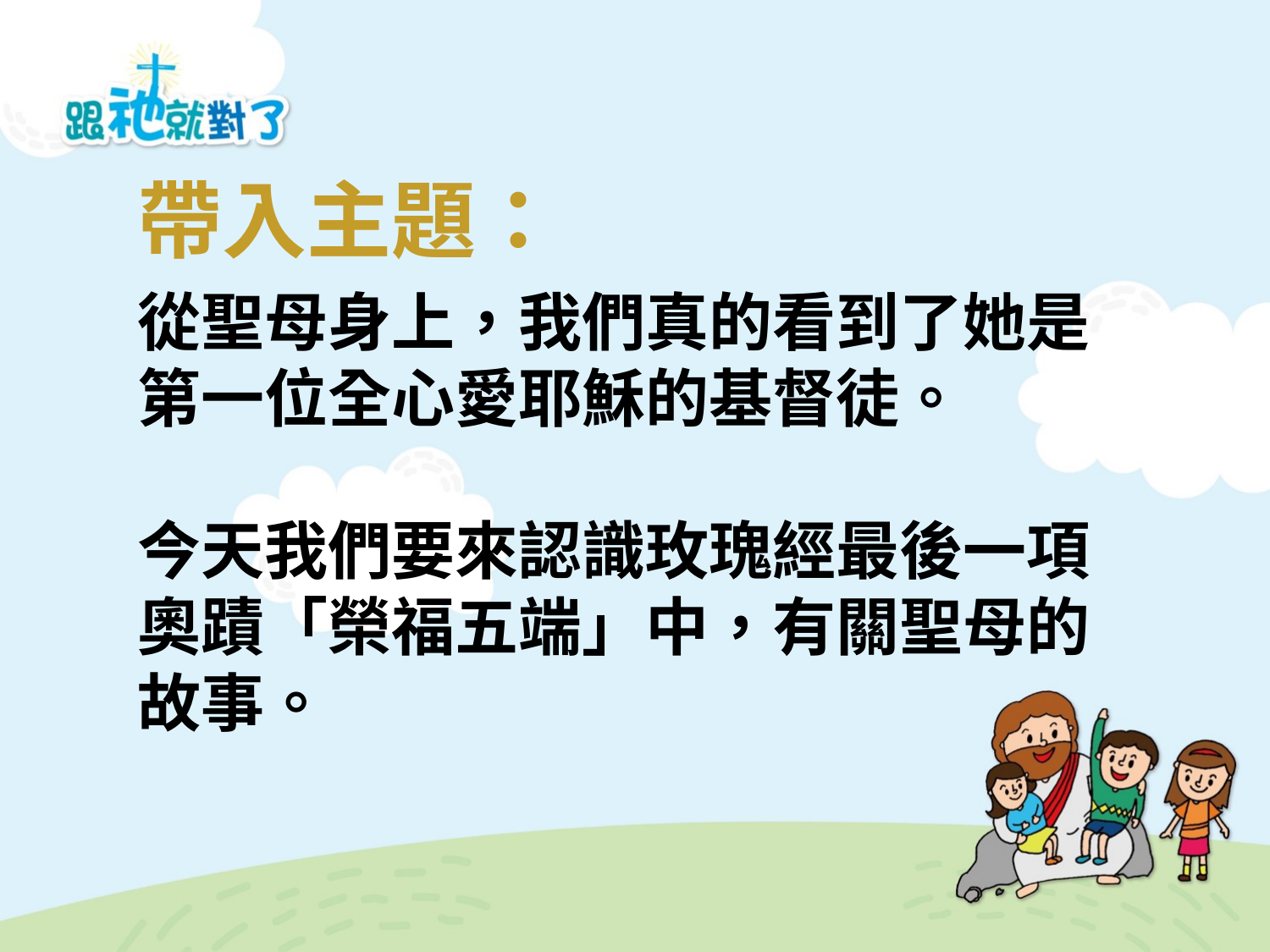

帶入主題：
從聖母身上，我們真的看到了她是第一位全心愛耶穌的基督徒。

今天我們要來認識玫瑰經最後一項奧蹟「榮福五端」中，有關聖母的故事。